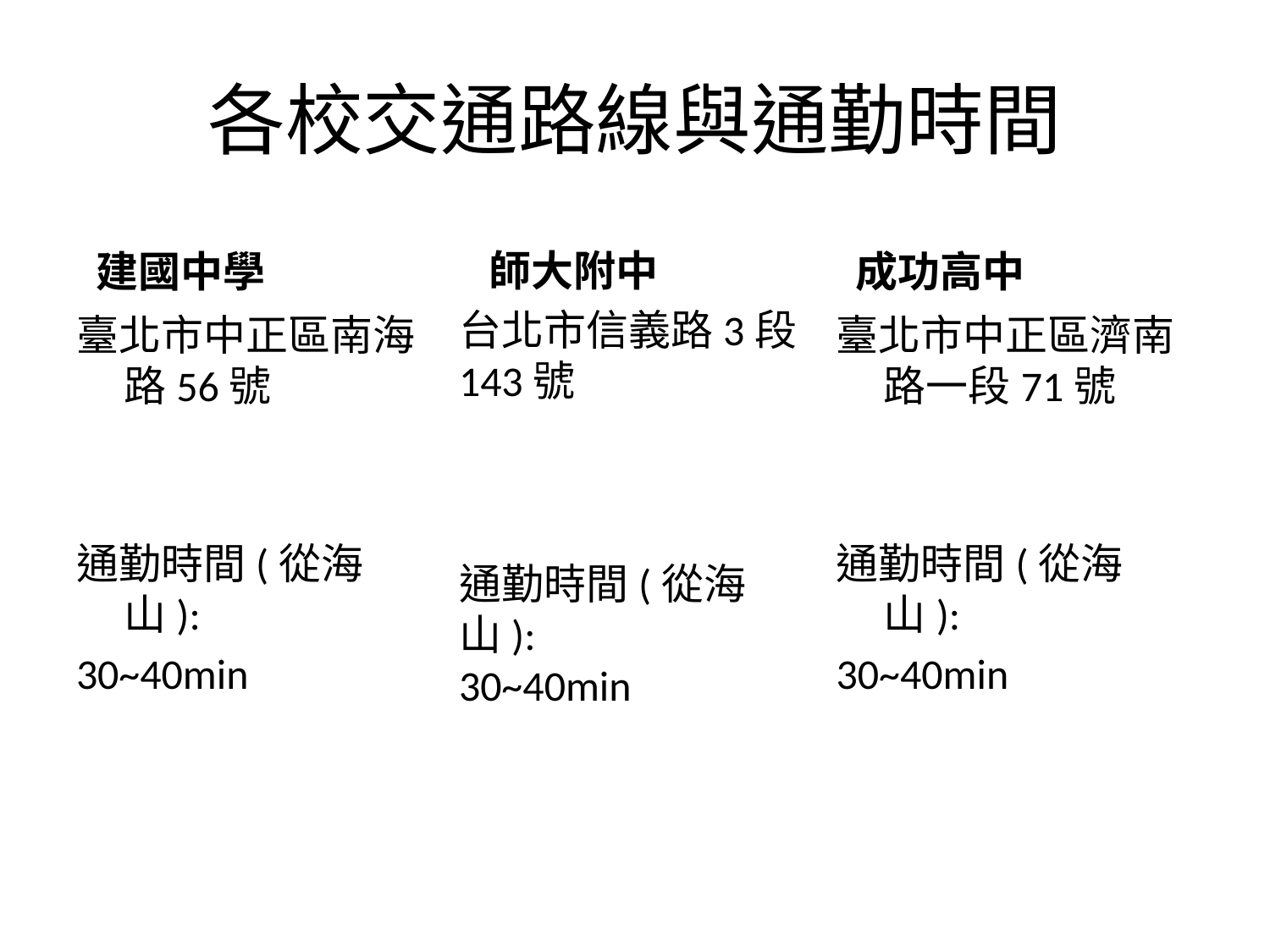

# 各校交通路線與通勤時間
 建國中學
 成功高中
 師大附中
台北市信義路3段143號

通勤時間(從海山):
30~40min

臺北市中正區南海路56號

通勤時間(從海山):
30~40min

臺北市中正區濟南路一段71號

通勤時間(從海山):
30~40min